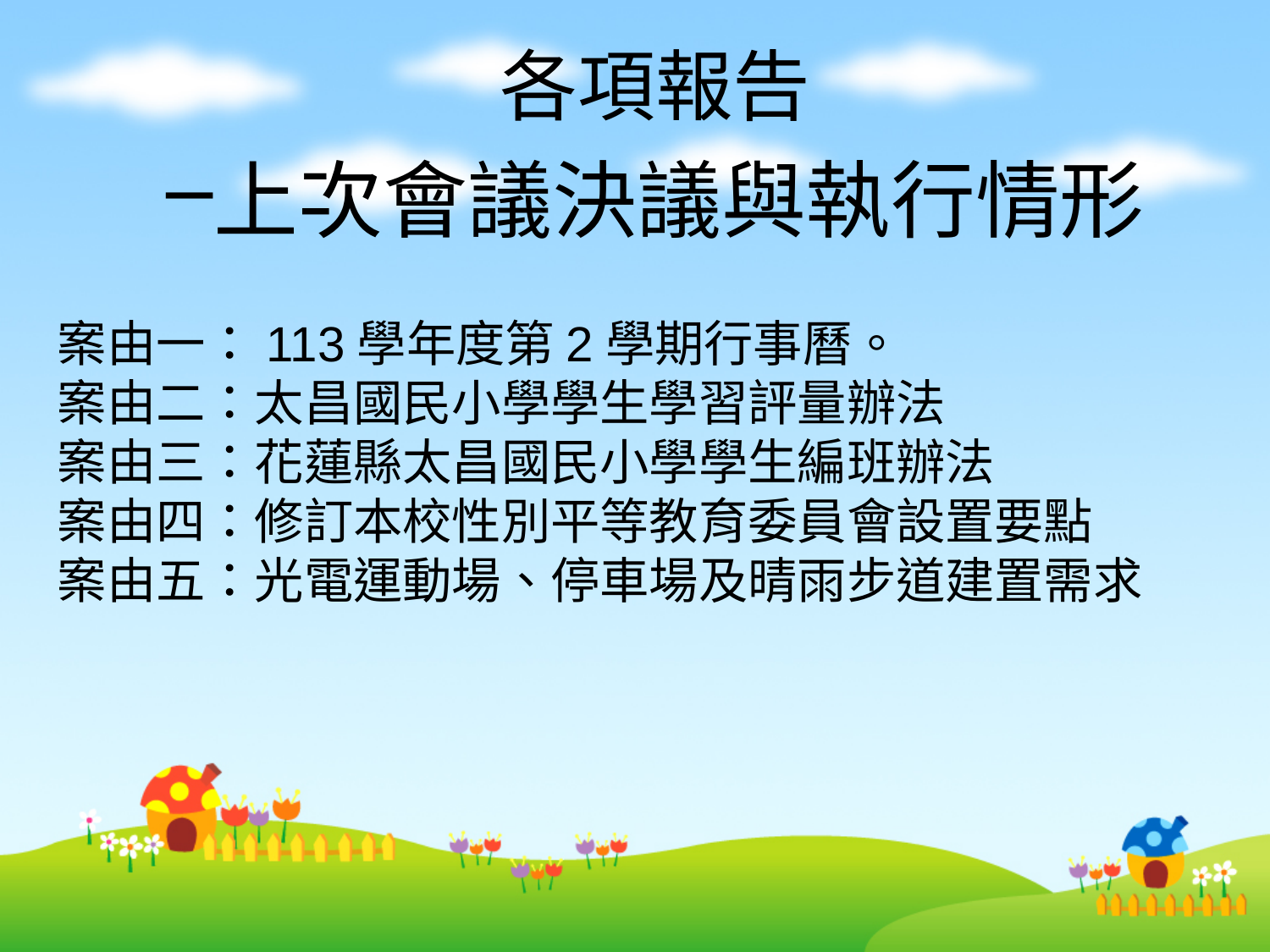

各項報告
上次會議決議與執行情形
案由一：113學年度第2學期行事曆。
案由二：太昌國民小學學生學習評量辦法
案由三：花蓮縣太昌國民小學學生編班辦法
案由四：修訂本校性別平等教育委員會設置要點
案由五：光電運動場、停車場及晴雨步道建置需求